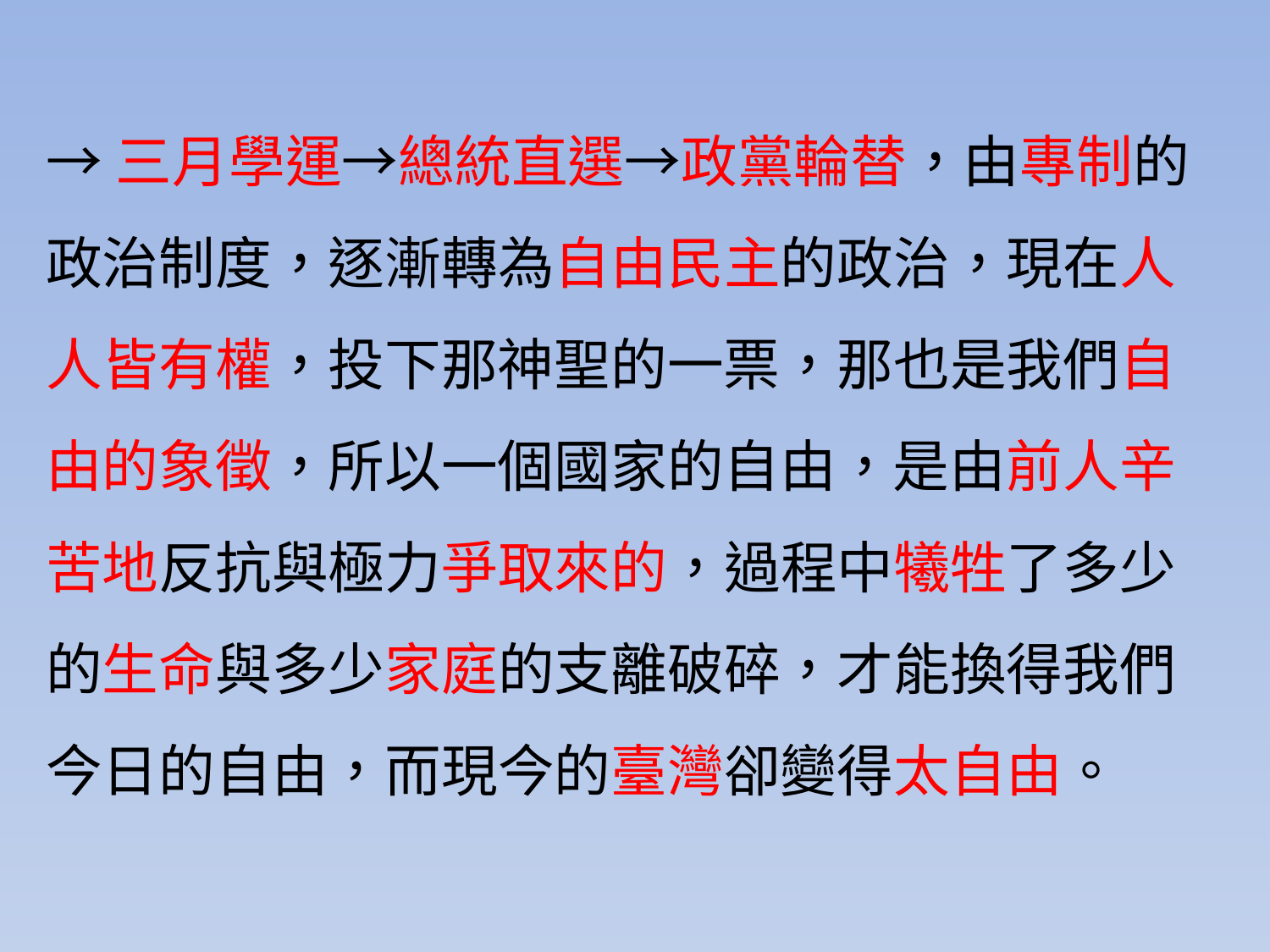

→三月學運→總統直選→政黨輪替，由專制的
政治制度，逐漸轉為自由民主的政治，現在人
人皆有權，投下那神聖的一票，那也是我們自
由的象徵，所以一個國家的自由，是由前人辛
苦地反抗與極力爭取來的，過程中犧牲了多少
的生命與多少家庭的支離破碎，才能換得我們
今日的自由，而現今的臺灣卻變得太自由。